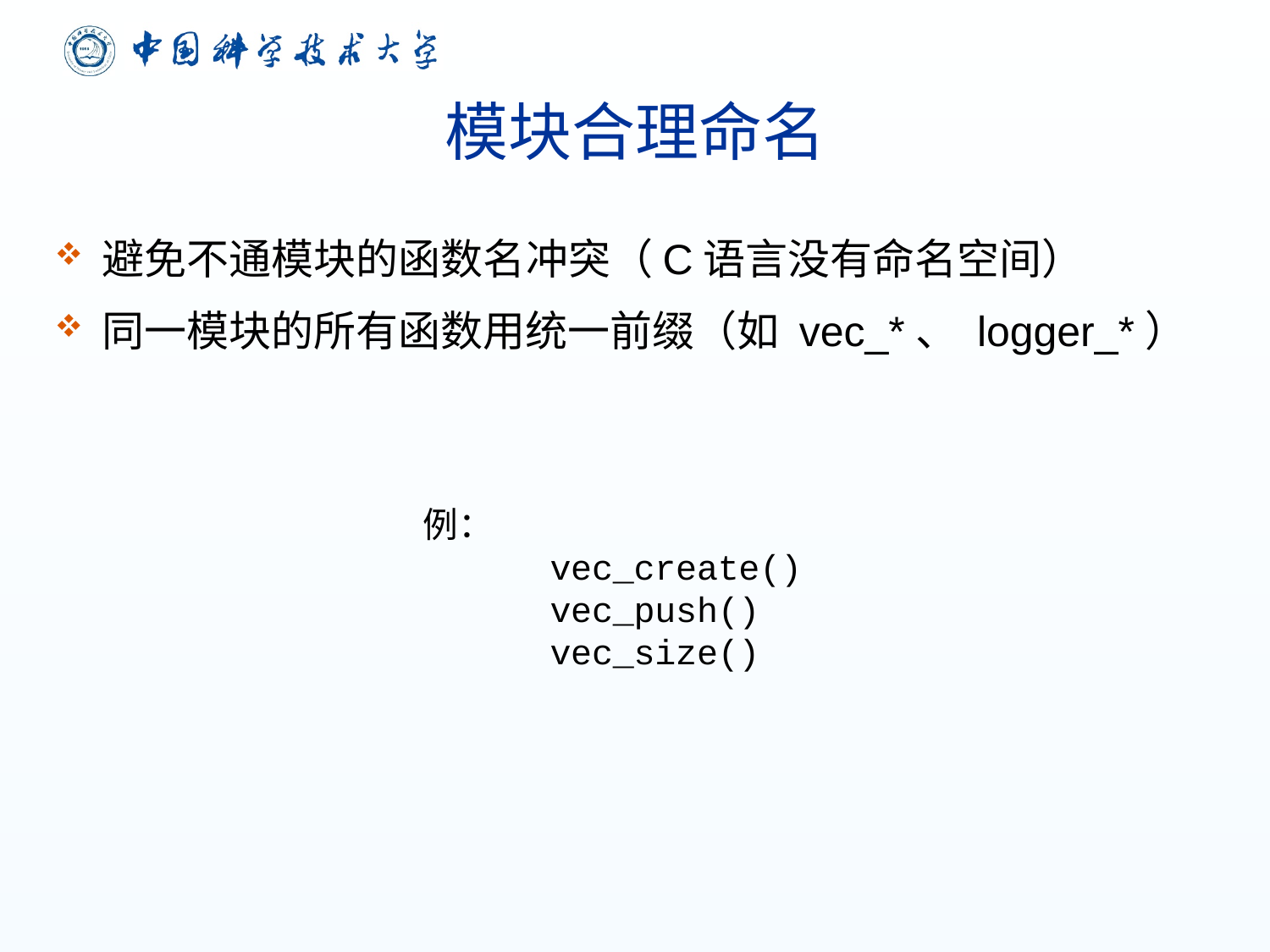

# 模块合理命名
避免不通模块的函数名冲突（C语言没有命名空间）
同一模块的所有函数用统一前缀（如 vec_*、 logger_*）
例：
	vec_create()
	vec_push()
	vec_size()